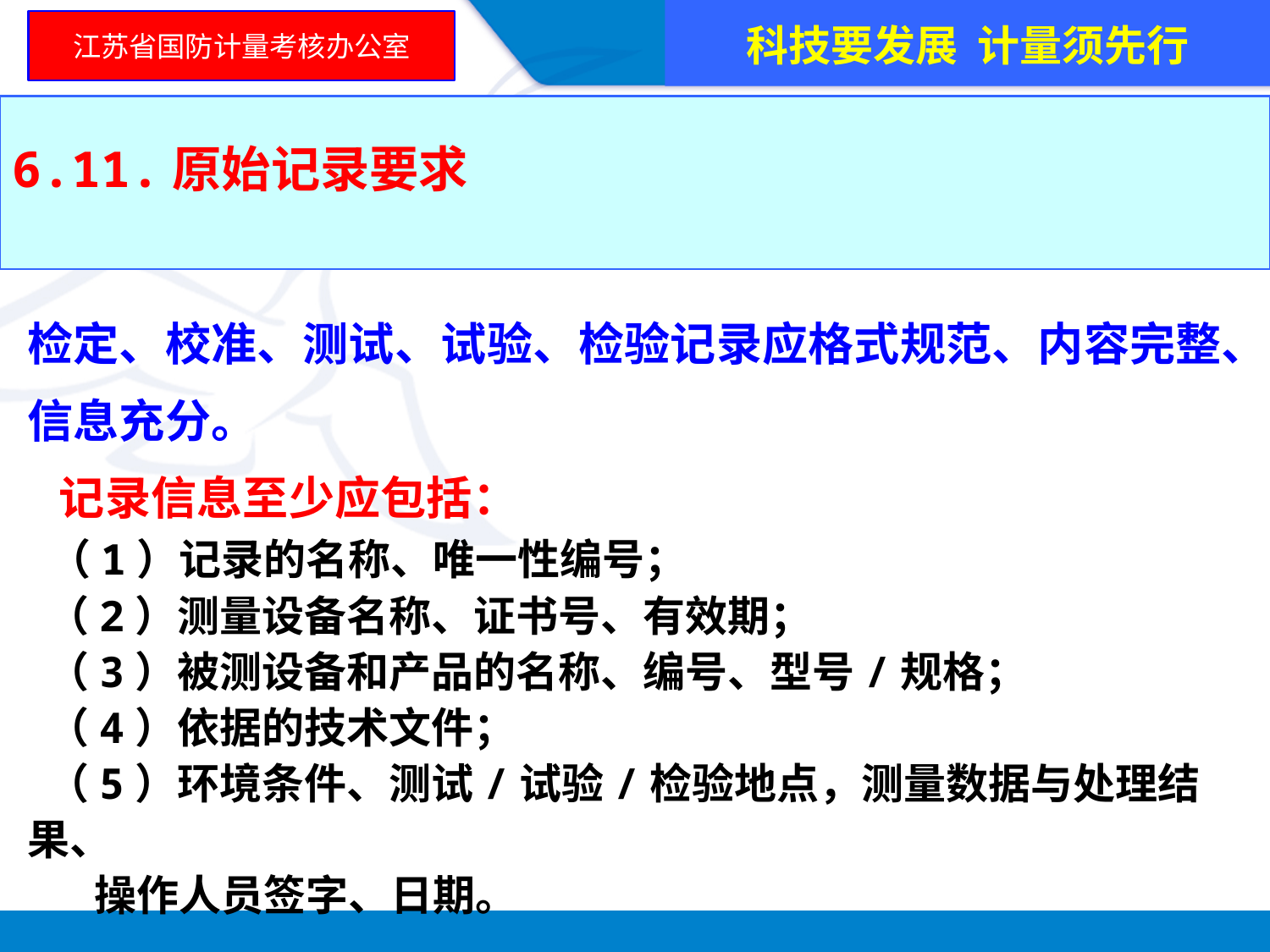

科技要发展  计量须先行
江苏省国防计量考核办公室
6.11.原始记录要求

检定、校准、测试、试验、检验记录应格式规范、内容完整、信息充分。
  记录信息至少应包括：
 （1）记录的名称、唯一性编号；
 （2）测量设备名称、证书号、有效期；
 （3）被测设备和产品的名称、编号、型号/规格；
 （4）依据的技术文件；
 （5）环境条件、测试/试验/检验地点，测量数据与处理结果、
      操作人员签字、日期。